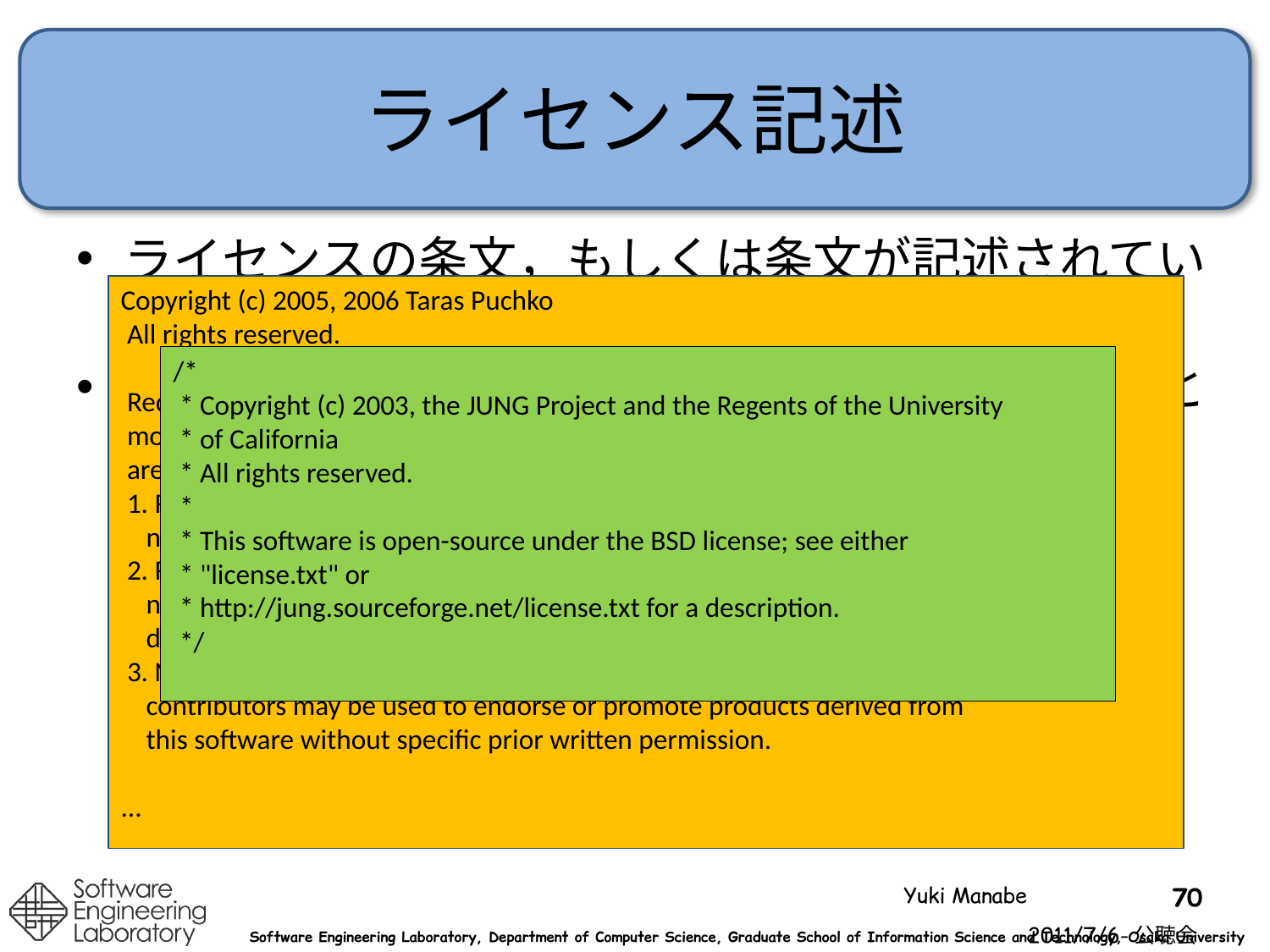

# ライセンス記述
ライセンスの条文，もしくは条文が記述されているファイルへの参照
ライセンス記述は１つのライセンスにつき１つとは限らない
(例)修正BSDライセンス

Copyright (c) 2005, 2006 Taras Puchko
 All rights reserved.

 Redistribution and use in source and binary forms, with or without
 modification, are permitted provided that the following conditions
 are met:
 1. Redistributions of source code must retain the above copyright
    notice, this list of conditions and the following disclaimer.
 2. Redistributions in binary form must reproduce the above copyright
    notice, this list of conditions and the following disclaimer in the
    documentation and/or other materials provided with the distribution.
 3. Neither the name of the copyright holders nor the names of its
    contributors may be used to endorse or promote products derived from
    this software without specific prior written permission.

...
/*
 * Copyright (c) 2003, the JUNG Project and the Regents of the University
 * of California
 * All rights reserved.
 *
 * This software is open-source under the BSD license; see either
 * "license.txt" or
 * http://jung.sourceforge.net/license.txt for a description.
 */

70
Yuki Manabe
2011/7/6-公聴会